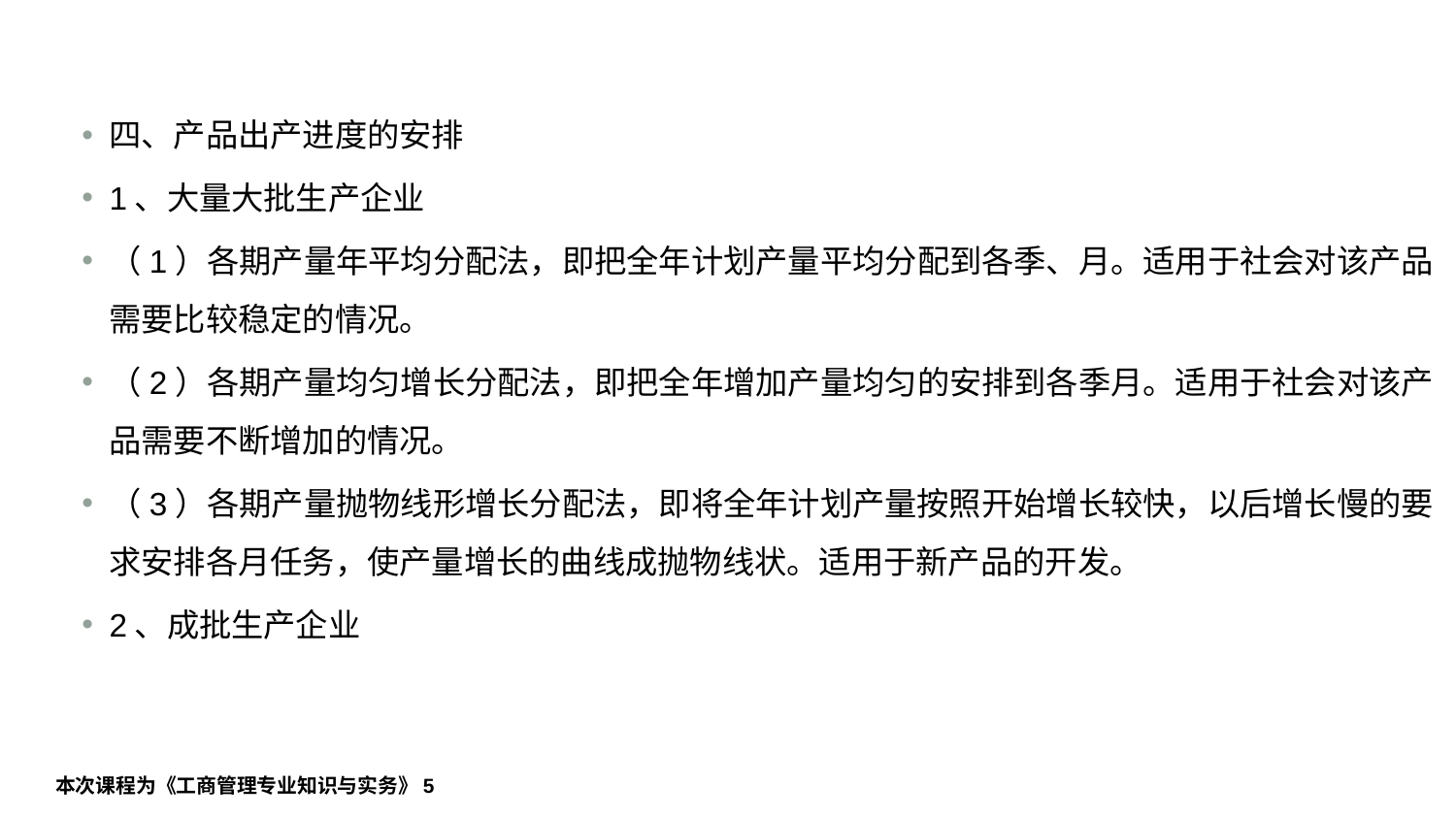

#
四、产品出产进度的安排
1、大量大批生产企业
（1）各期产量年平均分配法，即把全年计划产量平均分配到各季、月。适用于社会对该产品需要比较稳定的情况。
（2）各期产量均匀增长分配法，即把全年增加产量均匀的安排到各季月。适用于社会对该产品需要不断增加的情况。
（3）各期产量抛物线形增长分配法，即将全年计划产量按照开始增长较快，以后增长慢的要求安排各月任务，使产量增长的曲线成抛物线状。适用于新产品的开发。
2、成批生产企业